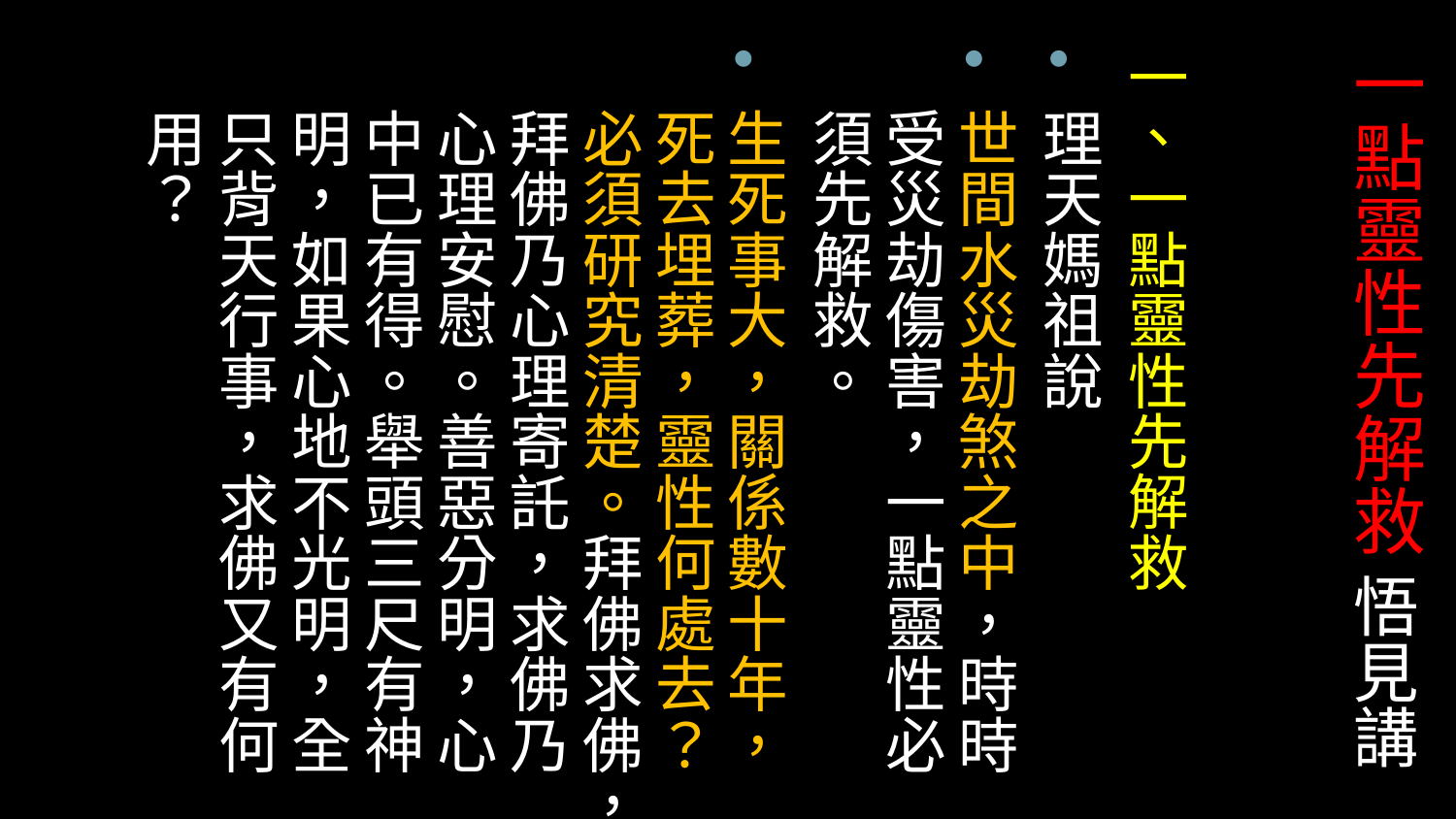

# 一點靈性先解救 悟見講
一、一點靈性先解救
理天媽祖說
世間水災劫煞之中，時時受災劫傷害，一點靈性必須先解救。
生死事大，關係數十年，死去埋葬，靈性何處去？必須研究清楚。拜佛求佛，拜佛乃心理寄託，求佛乃心理安慰。善惡分明，心中已有得。舉頭三尺有神明，如果心地不光明，全只背天行事，求佛又有何用？